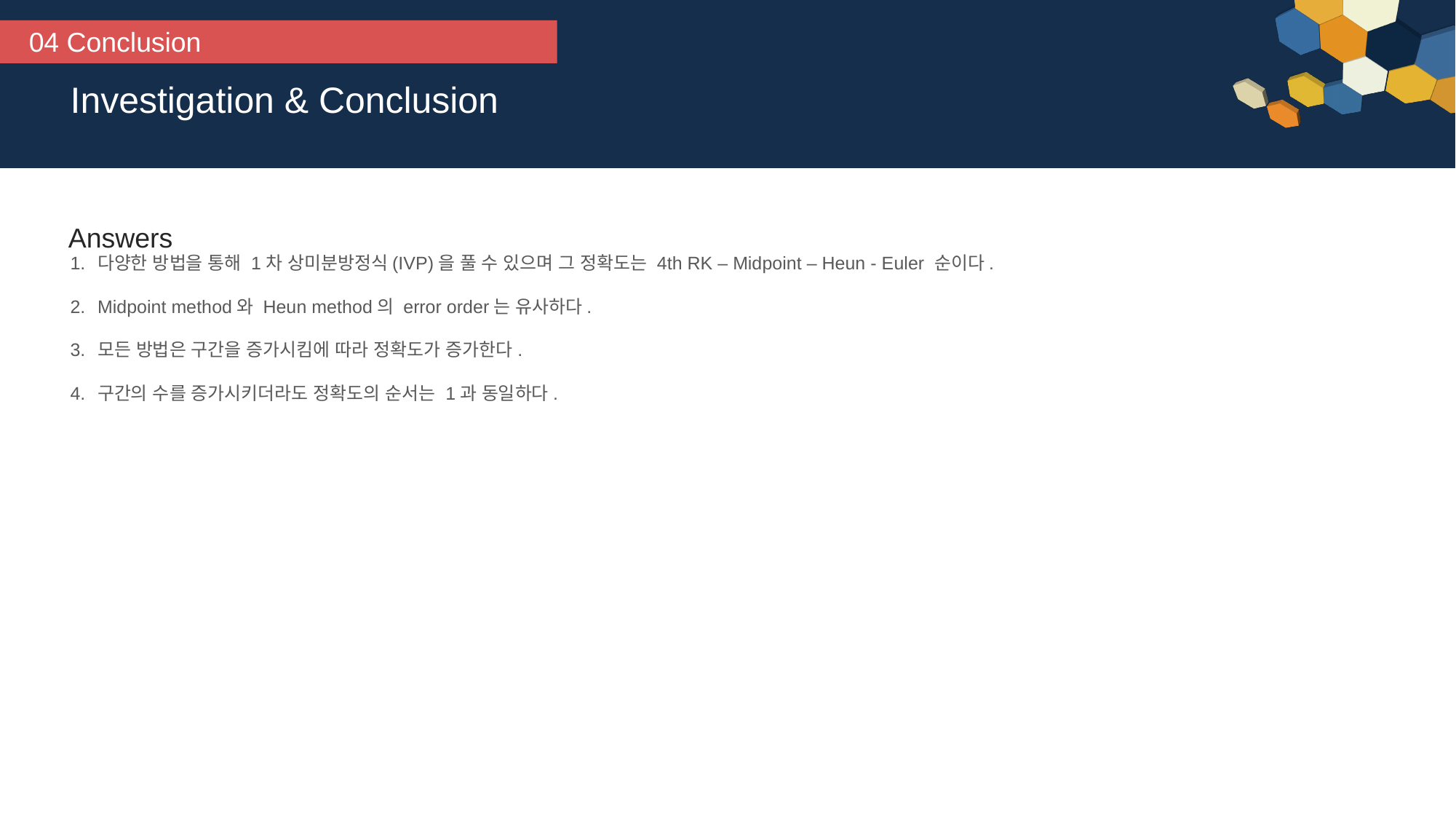

04 Conclusion
Investigation & Conclusion
Answers
다양한 방법을 통해 1차 상미분방정식(IVP)을 풀 수 있으며 그 정확도는 4th RK – Midpoint – Heun - Euler 순이다.

Midpoint method와 Heun method의 error order는 유사하다.

모든 방법은 구간을 증가시킴에 따라 정확도가 증가한다.

구간의 수를 증가시키더라도 정확도의 순서는 1과 동일하다.